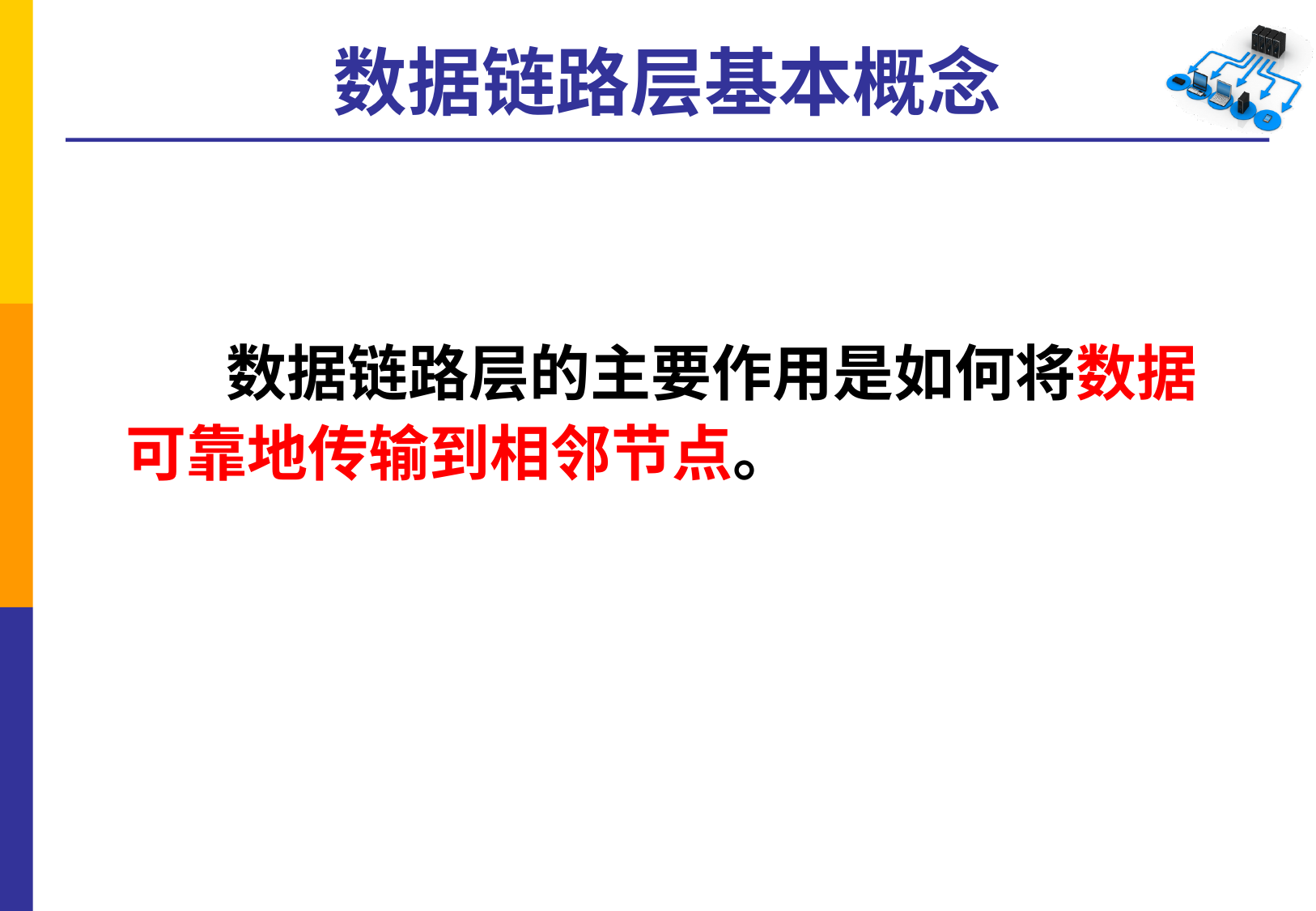

# 数据链路层基本概念

           数据链路层的主要作用是如何将数据可靠地传输到相邻节点。